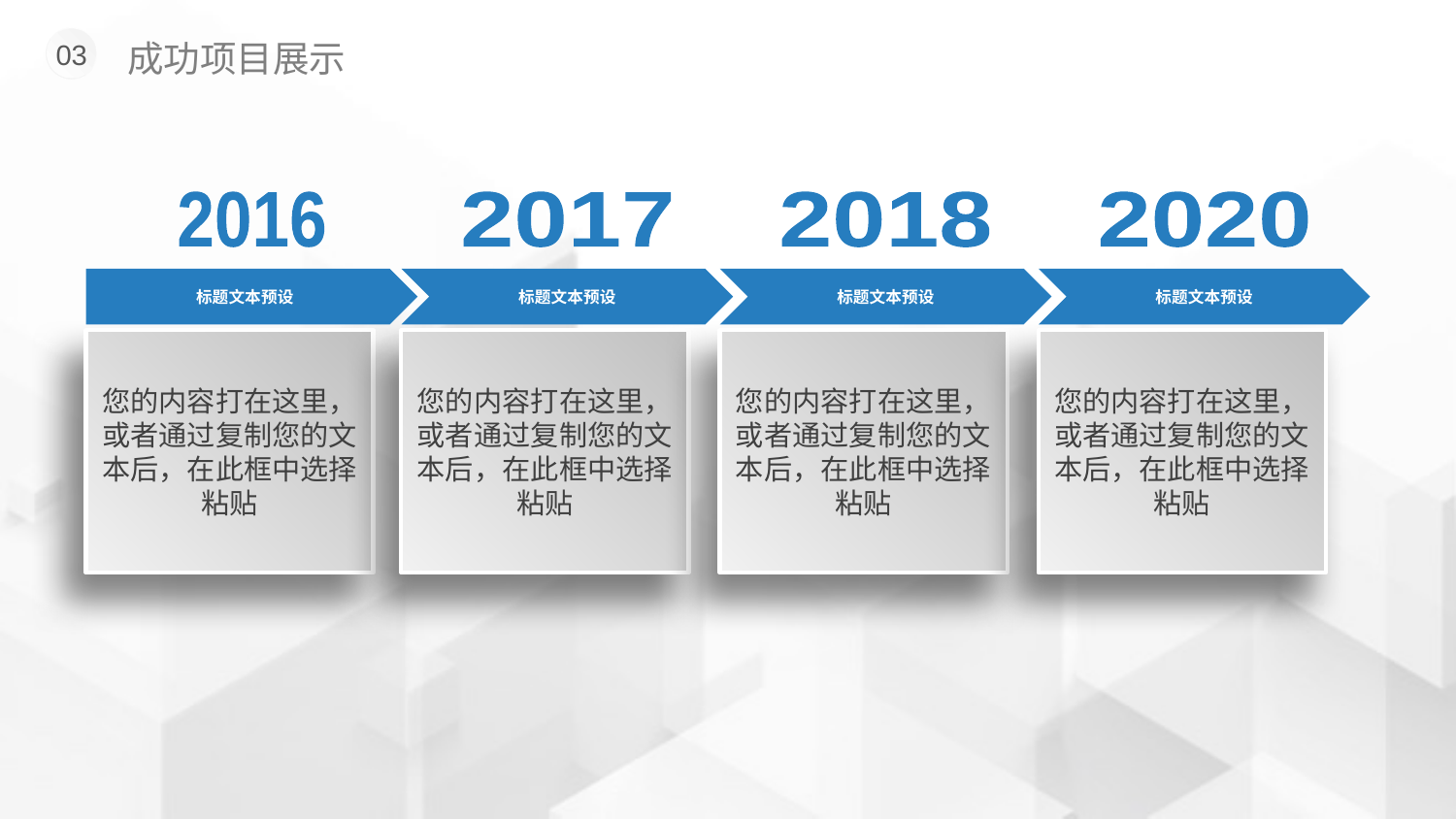

成功项目展示
03
2016
标题文本预设
您的内容打在这里，或者通过复制您的文本后，在此框中选择粘贴
2017
标题文本预设
您的内容打在这里，或者通过复制您的文本后，在此框中选择粘贴
2018
标题文本预设
您的内容打在这里，或者通过复制您的文本后，在此框中选择粘贴
2020
标题文本预设
您的内容打在这里，或者通过复制您的文本后，在此框中选择粘贴